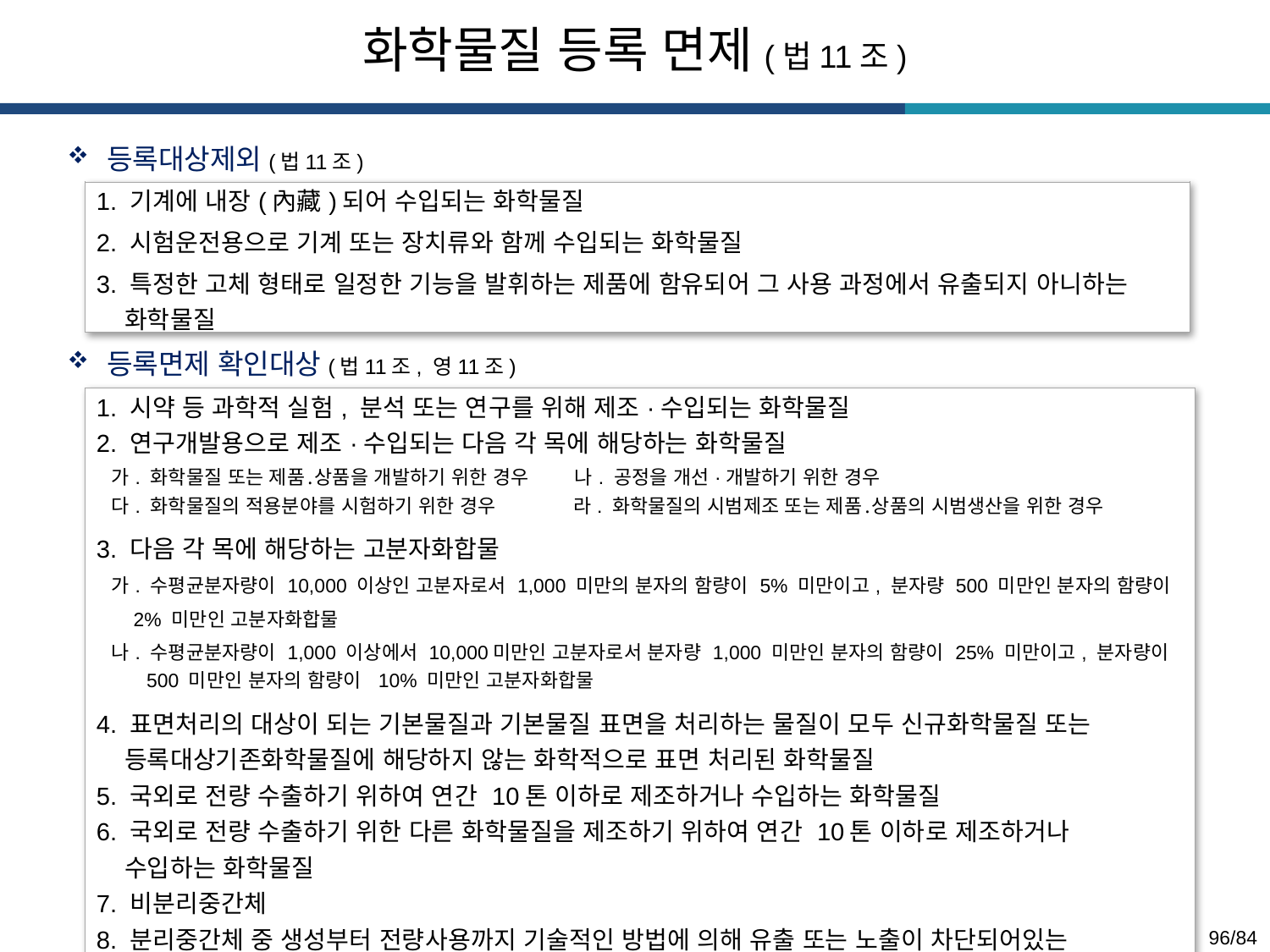

화학물질 등록 면제(법11조)
등록대상제외(법11조)
| 1. 기계에 내장(內藏)되어 수입되는 화학물질 2. 시험운전용으로 기계 또는 장치류와 함께 수입되는 화학물질 3. 특정한 고체 형태로 일정한 기능을 발휘하는 제품에 함유되어 그 사용 과정에서 유출되지 아니하는 화학물질 |
| --- |
등록면제 확인대상(법11조, 영11조)
| 1. 시약 등 과학적 실험, 분석 또는 연구를 위해 제조·수입되는 화학물질 2. 연구개발용으로 제조·수입되는 다음 각 목에 해당하는 화학물질 가. 화학물질 또는 제품․상품을 개발하기 위한 경우 나. 공정을 개선·개발하기 위한 경우 다. 화학물질의 적용분야를 시험하기 위한 경우 라. 화학물질의 시범제조 또는 제품․상품의 시범생산을 위한 경우 3. 다음 각 목에 해당하는 고분자화합물 가. 수평균분자량이 10,000 이상인 고분자로서 1,000 미만의 분자의 함량이 5% 미만이고, 분자량 500 미만인 분자의 함량이 2% 미만인 고분자화합물 나. 수평균분자량이 1,000 이상에서 10,000미만인 고분자로서 분자량 1,000 미만인 분자의 함량이 25% 미만이고, 분자량이 500 미만인 분자의 함량이 10% 미만인 고분자화합물 4. 표면처리의 대상이 되는 기본물질과 기본물질 표면을 처리하는 물질이 모두 신규화학물질 또는 등록대상기존화학물질에 해당하지 않는 화학적으로 표면 처리된 화학물질 5. 국외로 전량 수출하기 위하여 연간 10톤 이하로 제조하거나 수입하는 화학물질 6. 국외로 전량 수출하기 위한 다른 화학물질을 제조하기 위하여 연간 10톤 이하로 제조하거나 수입하는 화학물질 7. 비분리중간체 8. 분리중간체 중 생성부터 전량사용까지 기술적인 방법에 의해 유출 또는 노출이 차단되어있는 화학물질 |
| --- |